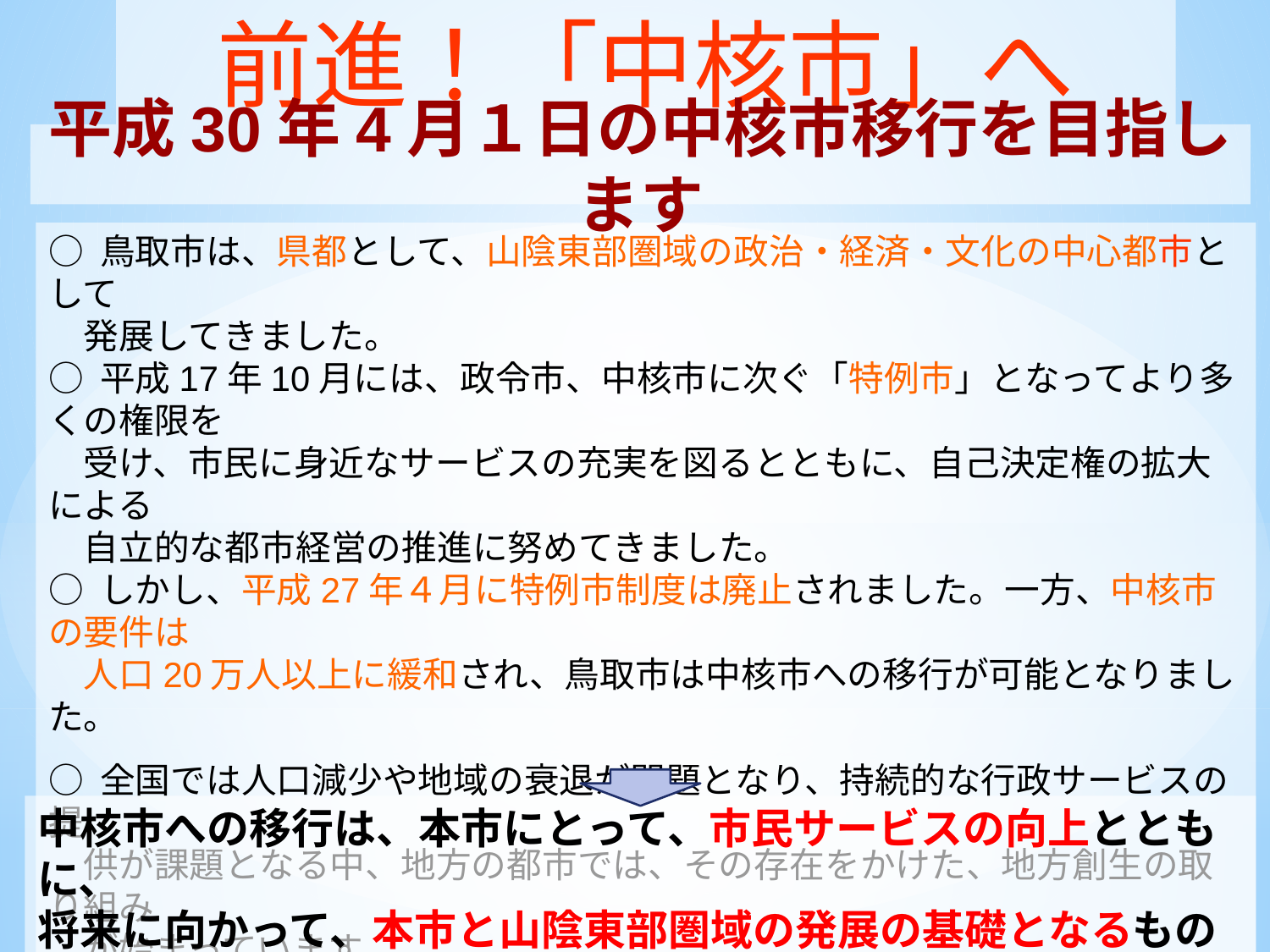

前進！「中核市」へ
平成30年4月１日の中核市移行を目指します
○ 鳥取市は、県都として、山陰東部圏域の政治・経済・文化の中心都市として
　発展してきました。
○ 平成17年10月には、政令市、中核市に次ぐ「特例市」となってより多くの権限を
　受け、市民に身近なサービスの充実を図るとともに、自己決定権の拡大による
　自立的な都市経営の推進に努めてきました。
○ しかし、平成27年４月に特例市制度は廃止されました。一方、中核市の要件は
　人口20万人以上に緩和され、鳥取市は中核市への移行が可能となりました。

○ 全国では人口減少や地域の衰退が問題となり、持続的な行政サービスの提
　供が課題となる中、地方の都市では、その存在をかけた、地方創生の取り組み
　が始まっています。
○ 国は中核市を中心とする地方圏域を「連携中枢都市」圏域として、地方が踏み
　とどまるための拠点と位置付け、支援を強化することにしています。

中核市への移行は、本市にとって、市民サービスの向上とともに、
将来に向かって、本市と山陰東部圏域の発展の基礎となるものです。